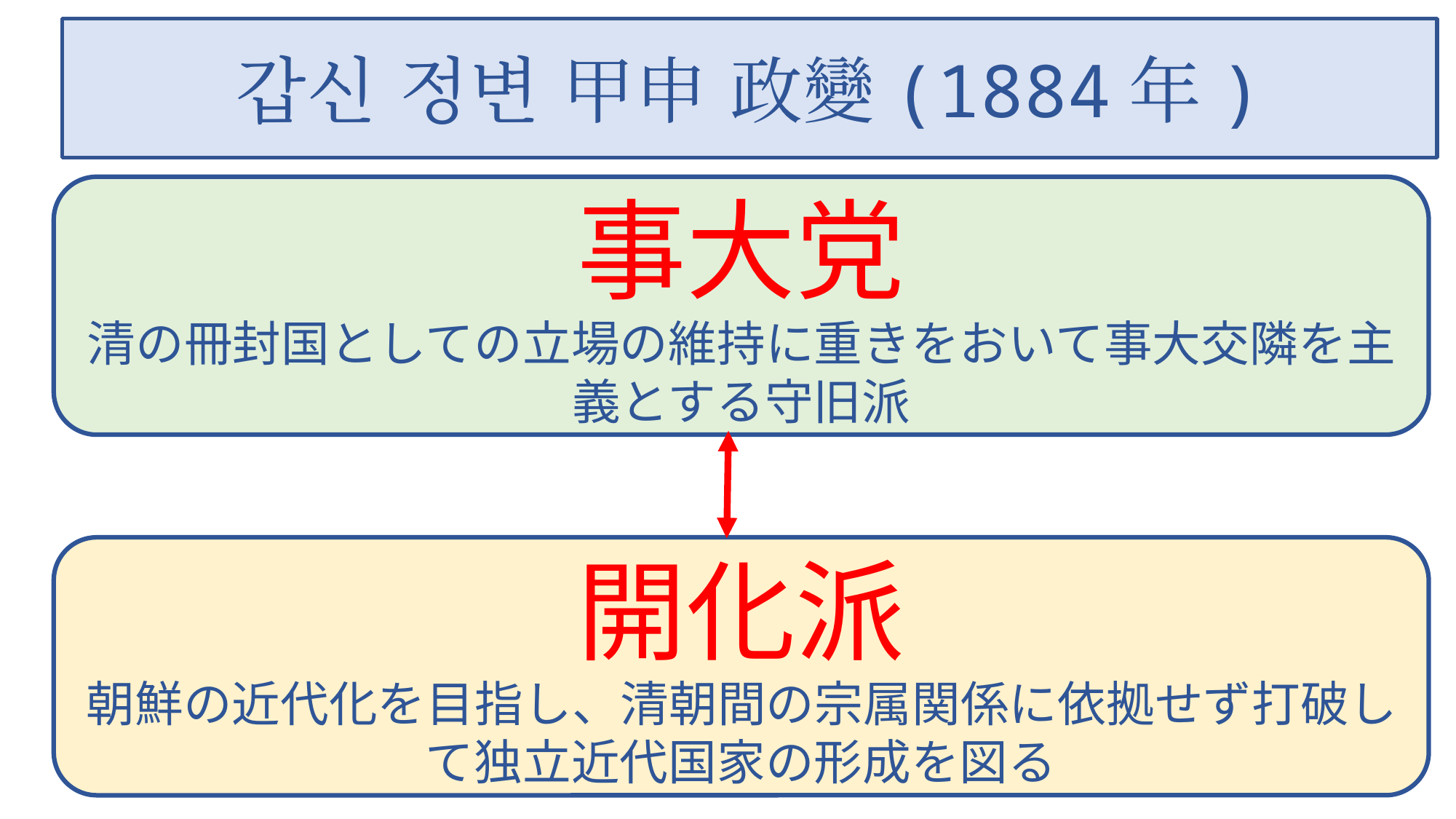

갑신 정변 甲申 政變(1884年)
事大党
清の冊封国としての立場の維持に重きをおいて事大交隣を主義とする守旧派
開化派
朝鮮の近代化を目指し、清朝間の宗属関係に依拠せず打破して独立近代国家の形成を図る